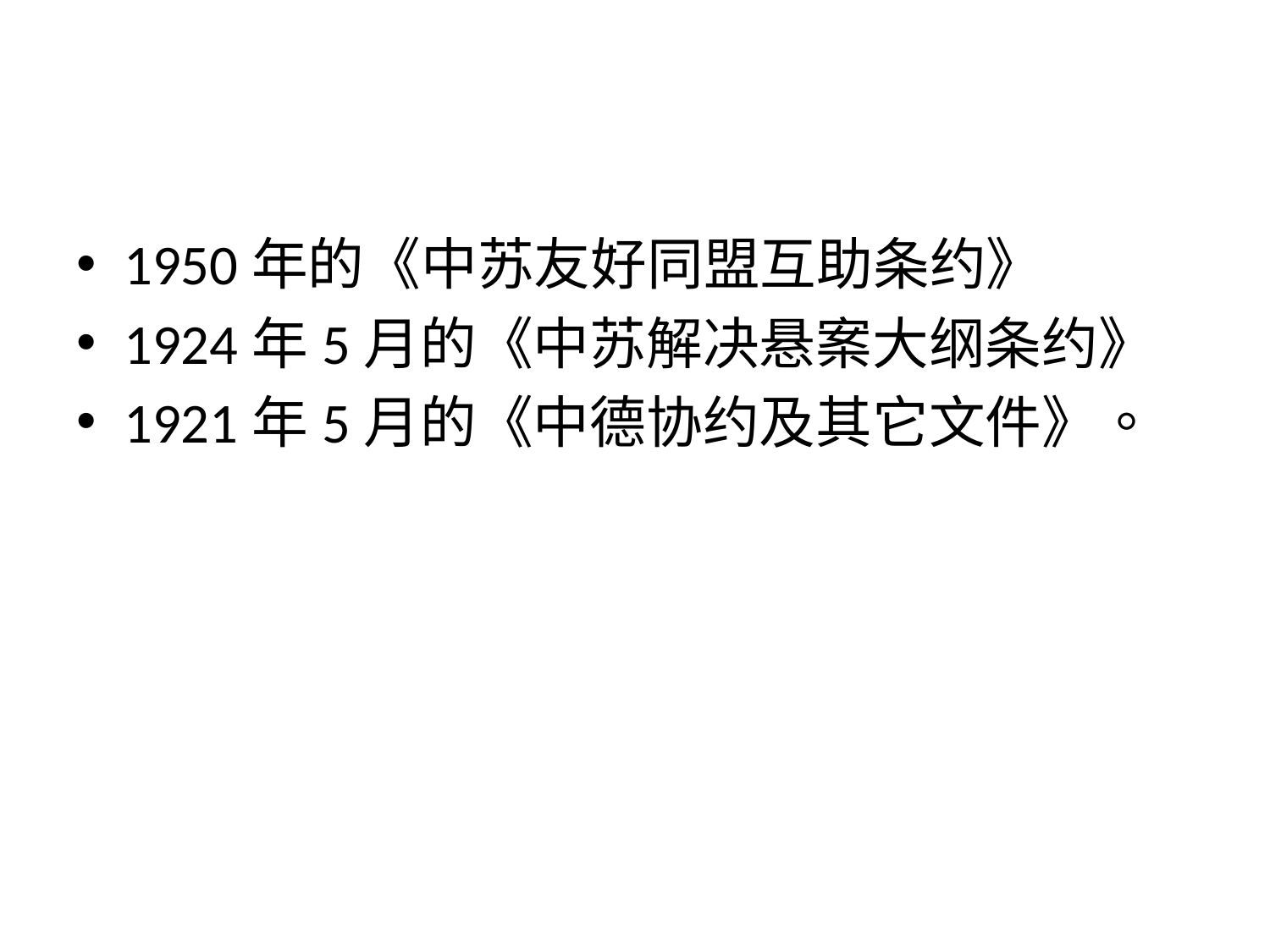

#
1950年的《中苏友好同盟互助条约》
1924年5月的《中苏解决悬案大纲条约》
1921年5月的《中德协约及其它文件》。